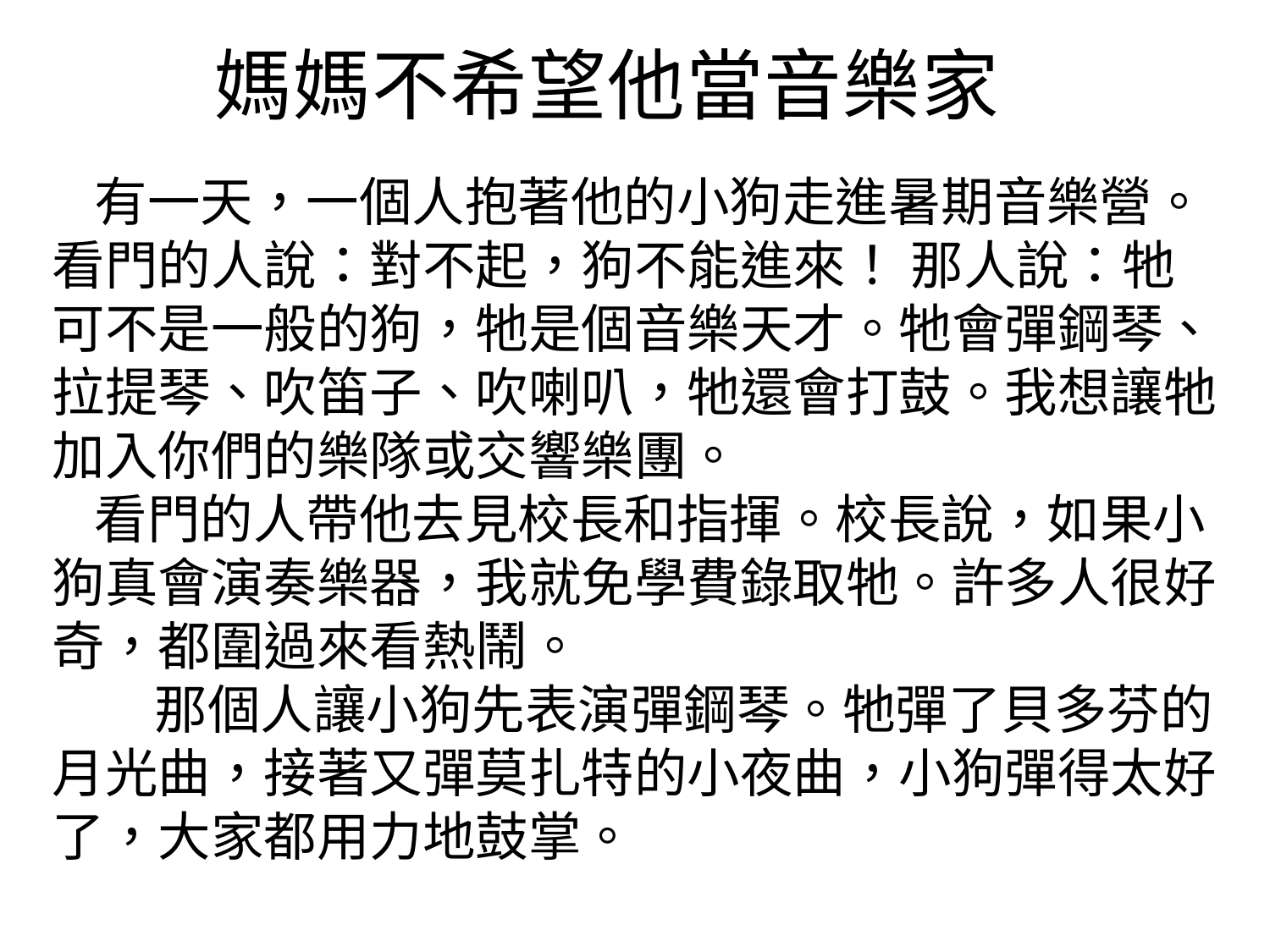

媽媽不希望他當音樂家
有一天，一個人抱著他的小狗走進暑期音樂營。看門的人說：對不起，狗不能進來！ 那人說：牠可不是一般的狗，牠是個音樂天才。牠會彈鋼琴、拉提琴、吹笛子、吹喇叭，牠還會打鼓。我想讓牠加入你們的樂隊或交響樂團。
看門的人帶他去見校長和指揮。校長說，如果小狗真會演奏樂器，我就免學費錄取牠。許多人很好奇，都圍過來看熱鬧。
    那個人讓小狗先表演彈鋼琴。牠彈了貝多芬的月光曲，接著又彈莫扎特的小夜曲，小狗彈得太好了，大家都用力地鼓掌。